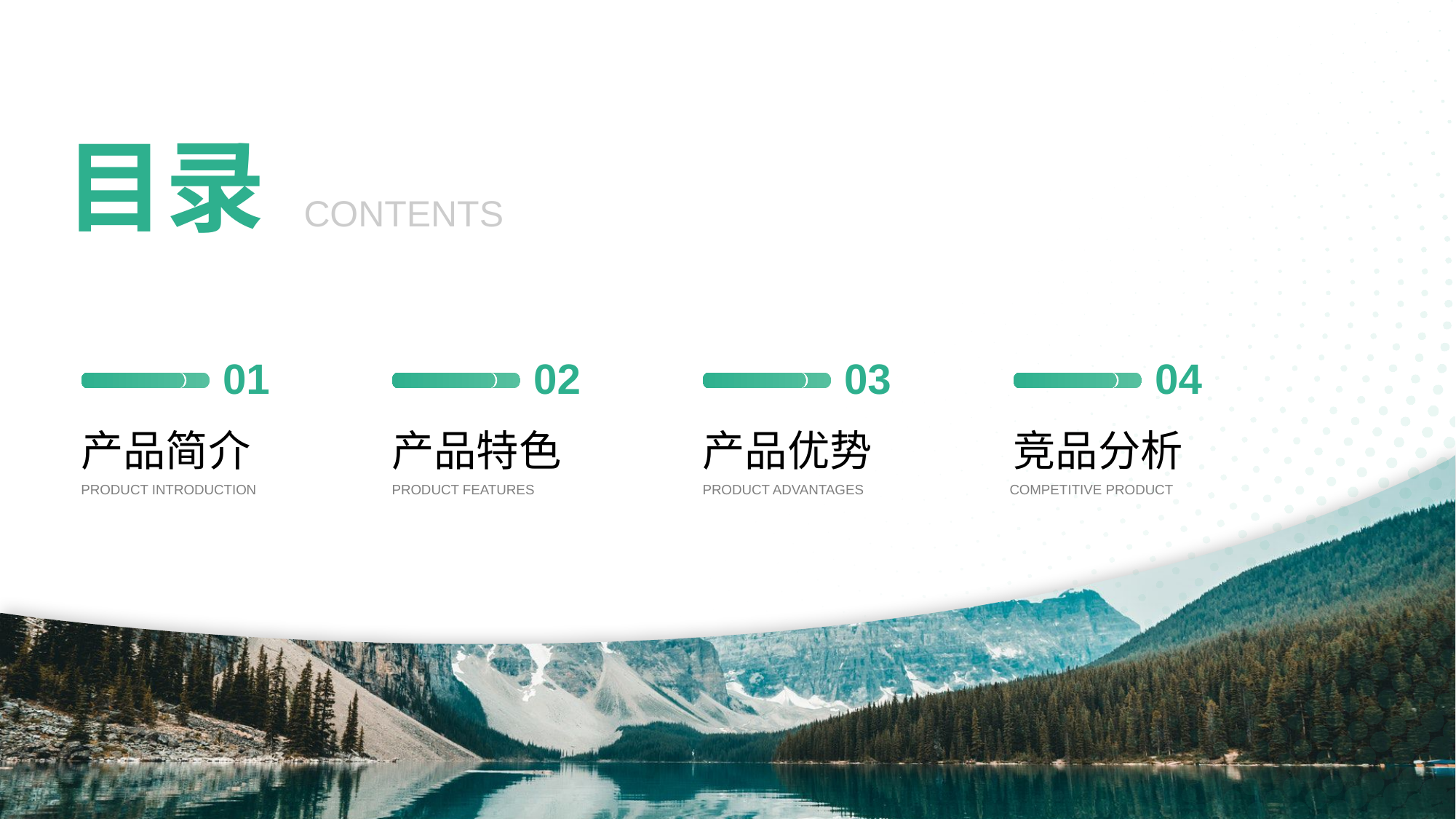

01
02
03
04

产品简介
产品特色
产品优势
竞品分析
PRODUCT INTRODUCTION
PRODUCT FEATURES
PRODUCT ADVANTAGES
COMPETITIVE PRODUCT